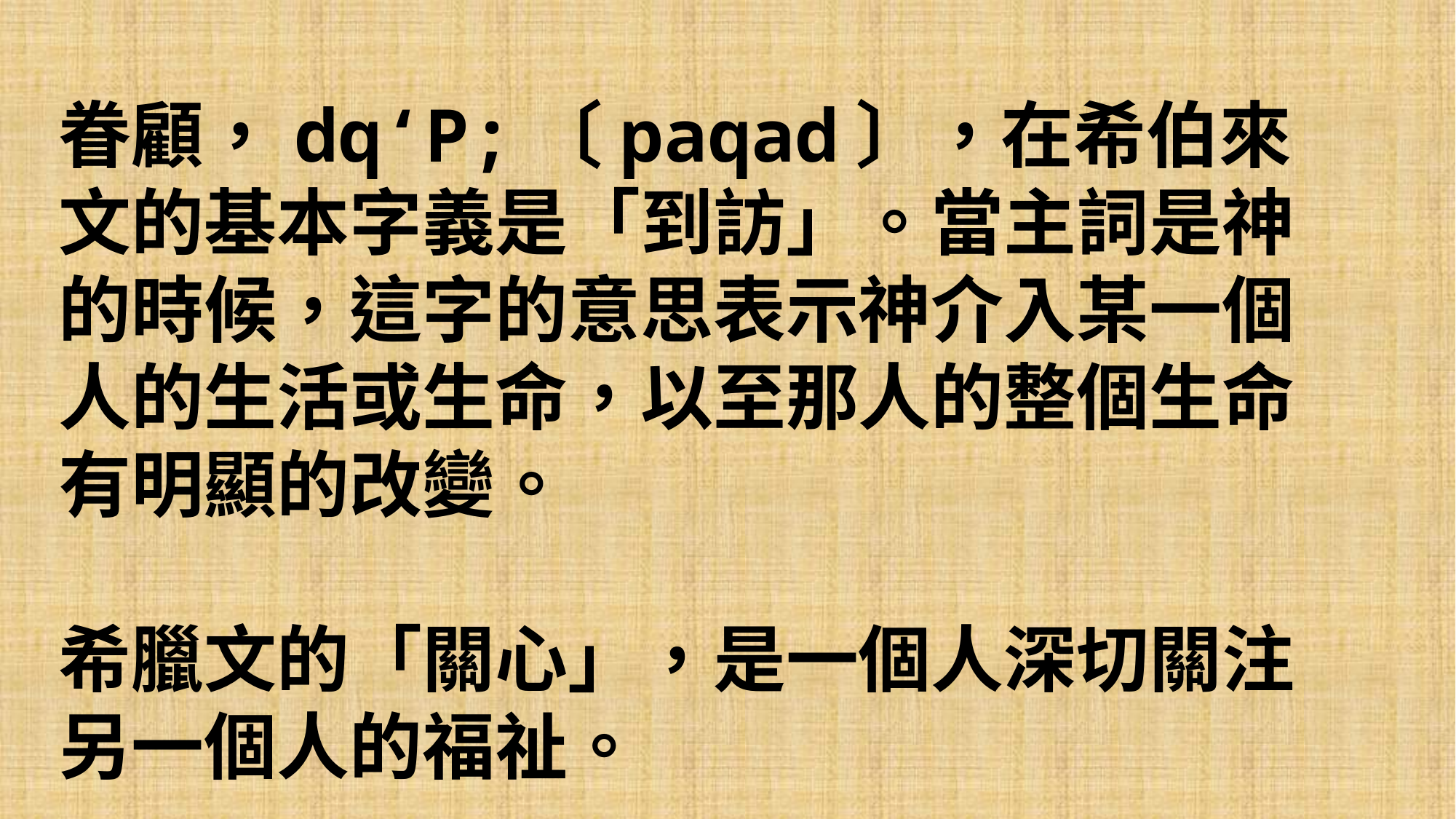

眷顧，dq‘P;〔paqad〕，在希伯來文的基本字義是「到訪」。當主詞是神的時候，這字的意思表示神介入某一個人的生活或生命，以至那人的整個生命有明顯的改變。

希臘文的「關心」，是一個人深切關注另一個人的福祉。